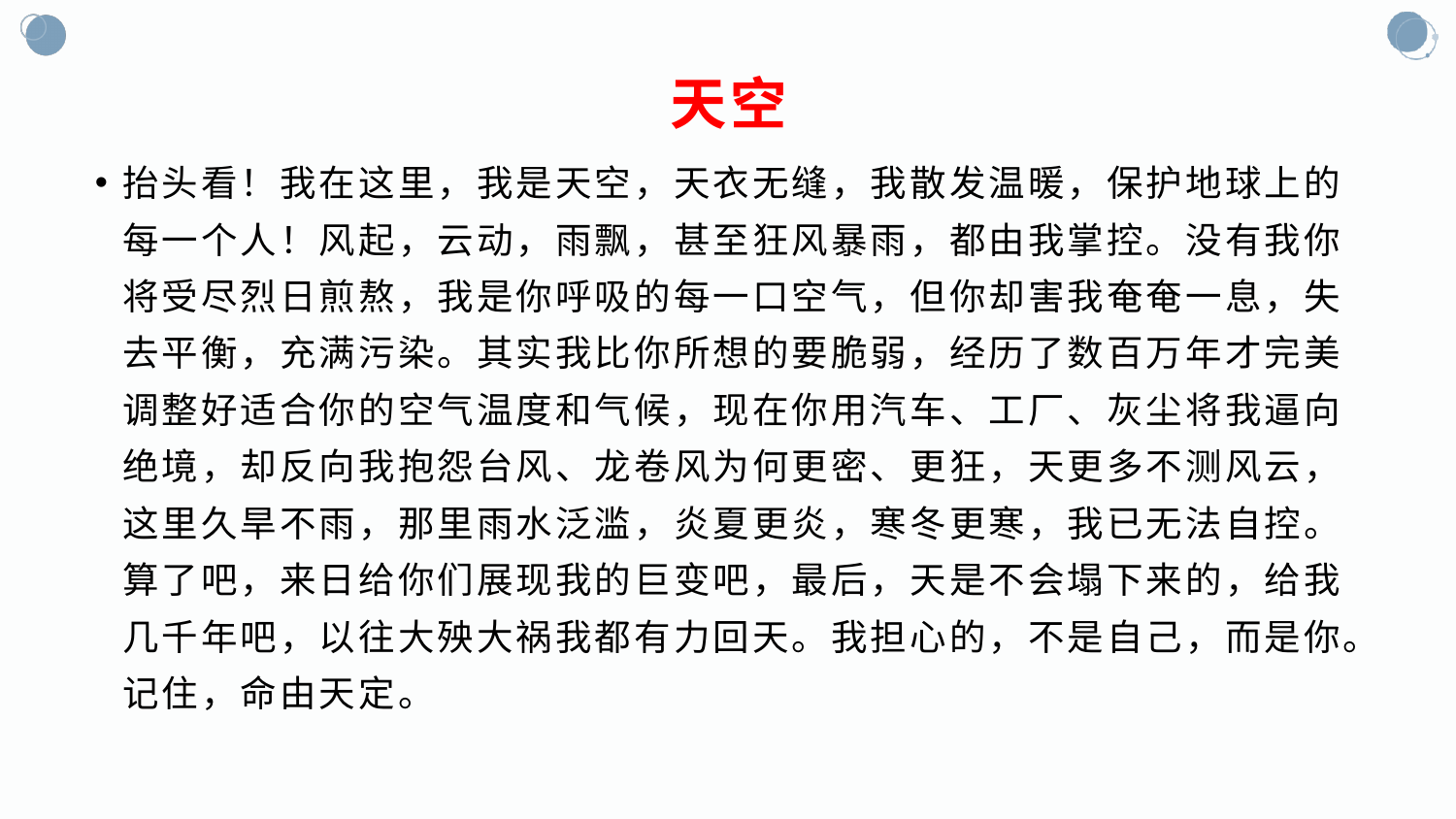

# 天空
抬头看！我在这里，我是天空，天衣无缝，我散发温暖，保护地球上的每一个人！风起，云动，雨飘，甚至狂风暴雨，都由我掌控。没有我你将受尽烈日煎熬，我是你呼吸的每一口空气，但你却害我奄奄一息，失去平衡，充满污染。其实我比你所想的要脆弱，经历了数百万年才完美调整好适合你的空气温度和气候，现在你用汽车、工厂、灰尘将我逼向绝境，却反向我抱怨台风、龙卷风为何更密、更狂，天更多不测风云，这里久旱不雨，那里雨水泛滥，炎夏更炎，寒冬更寒，我已无法自控。算了吧，来日给你们展现我的巨变吧，最后，天是不会塌下来的，给我几千年吧，以往大殃大祸我都有力回天。我担心的，不是自己，而是你。记住，命由天定。